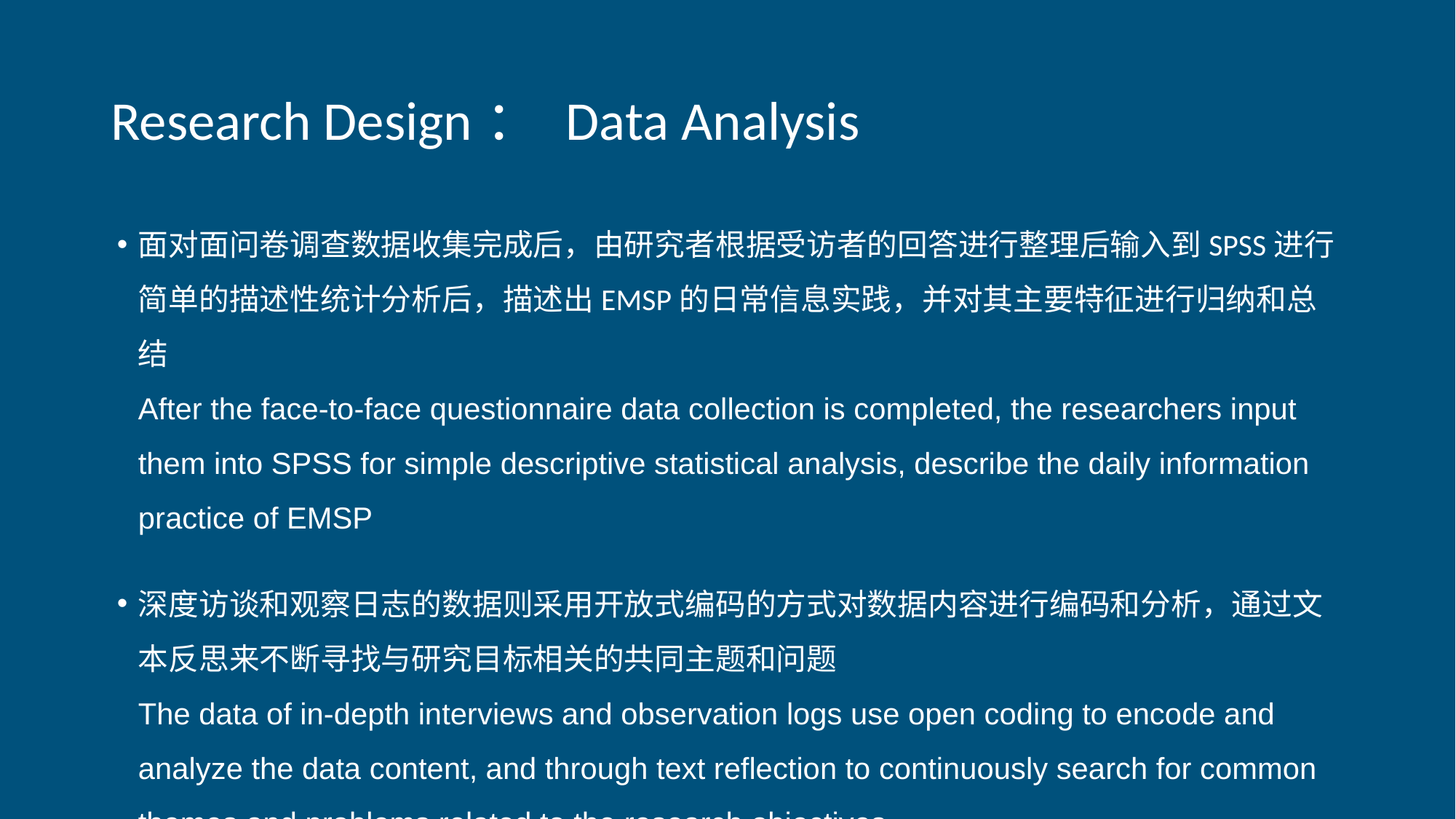

# Research Design： Data Analysis
面对面问卷调查数据收集完成后，由研究者根据受访者的回答进行整理后输入到SPSS进行简单的描述性统计分析后，描述出EMSP的日常信息实践，并对其主要特征进行归纳和总结
After the face-to-face questionnaire data collection is completed, the researchers input them into SPSS for simple descriptive statistical analysis, describe the daily information practice of EMSP
深度访谈和观察日志的数据则采用开放式编码的方式对数据内容进行编码和分析，通过文本反思来不断寻找与研究目标相关的共同主题和问题
The data of in-depth interviews and observation logs use open coding to encode and analyze the data content, and through text reflection to continuously search for common themes and problems related to the research objectives.